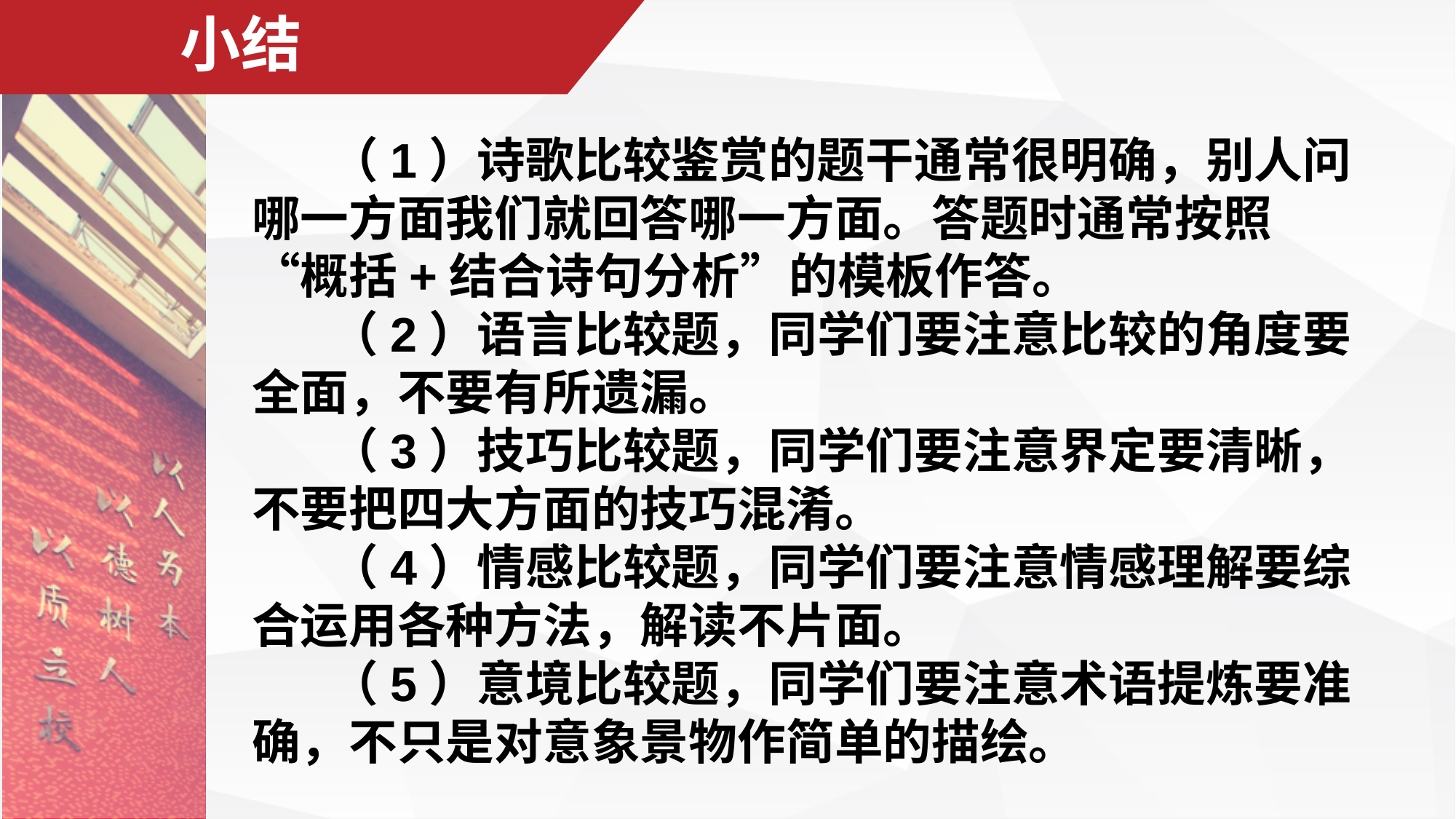

# 小结
      （1）诗歌比较鉴赏的题干通常很明确，别人问哪一方面我们就回答哪一方面。答题时通常按照“概括+结合诗句分析”的模板作答。
      （2）语言比较题，同学们要注意比较的角度要全面，不要有所遗漏。
      （3）技巧比较题，同学们要注意界定要清晰，不要把四大方面的技巧混淆。
      （4）情感比较题，同学们要注意情感理解要综合运用各种方法，解读不片面。
      （5）意境比较题，同学们要注意术语提炼要准确，不只是对意象景物作简单的描绘。